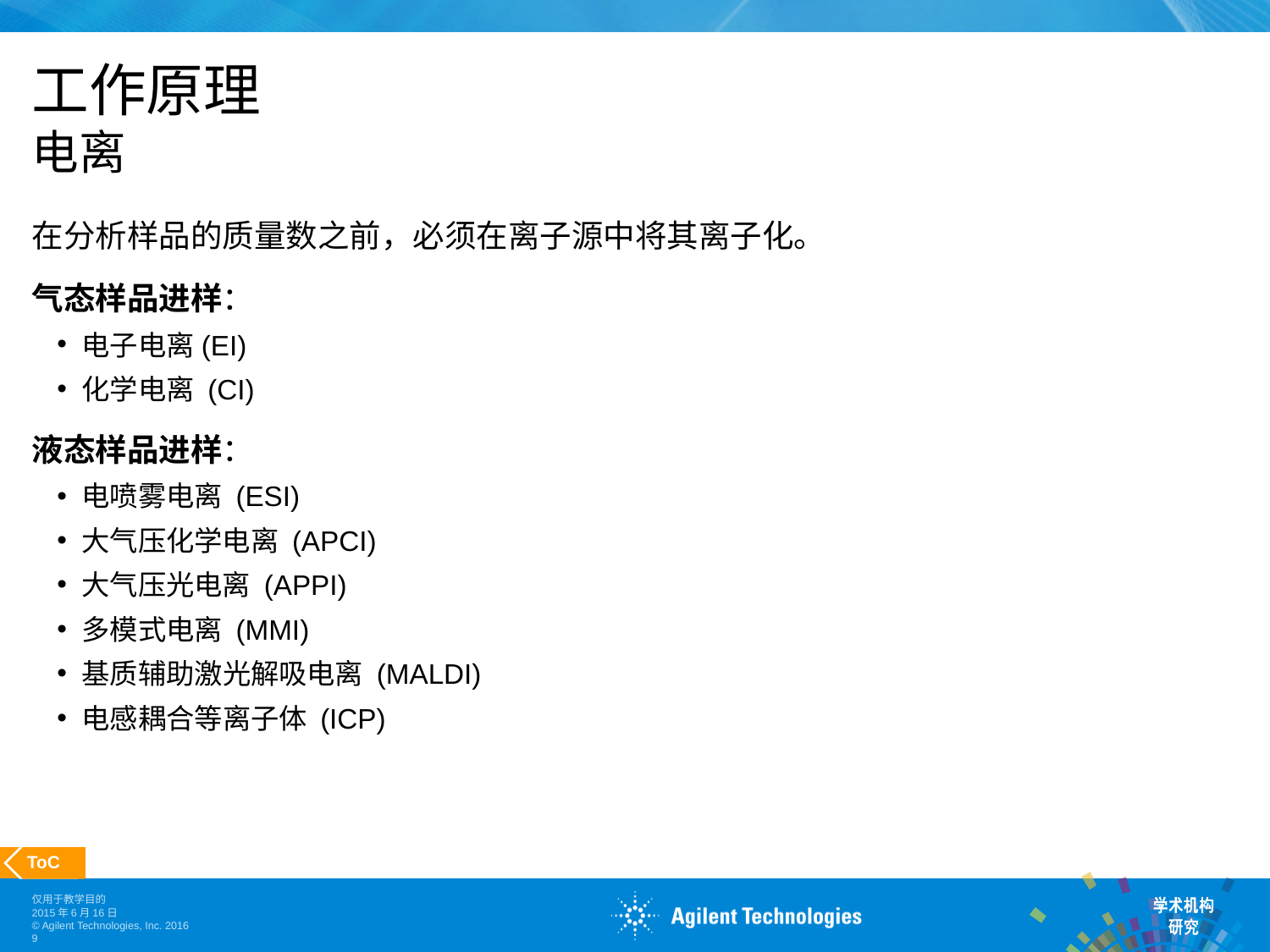

# 工作原理 电离
在分析样品的质量数之前，必须在离子源中将其离子化。
气态样品进样：
电子电离(EI)
化学电离 (CI)
液态样品进样：
电喷雾电离 (ESI)
大气压化学电离 (APCI)
大气压光电离 (APPI)
多模式电离 (MMI)
基质辅助激光解吸电离 (MALDI)
电感耦合等离子体 (ICP)

 ToC